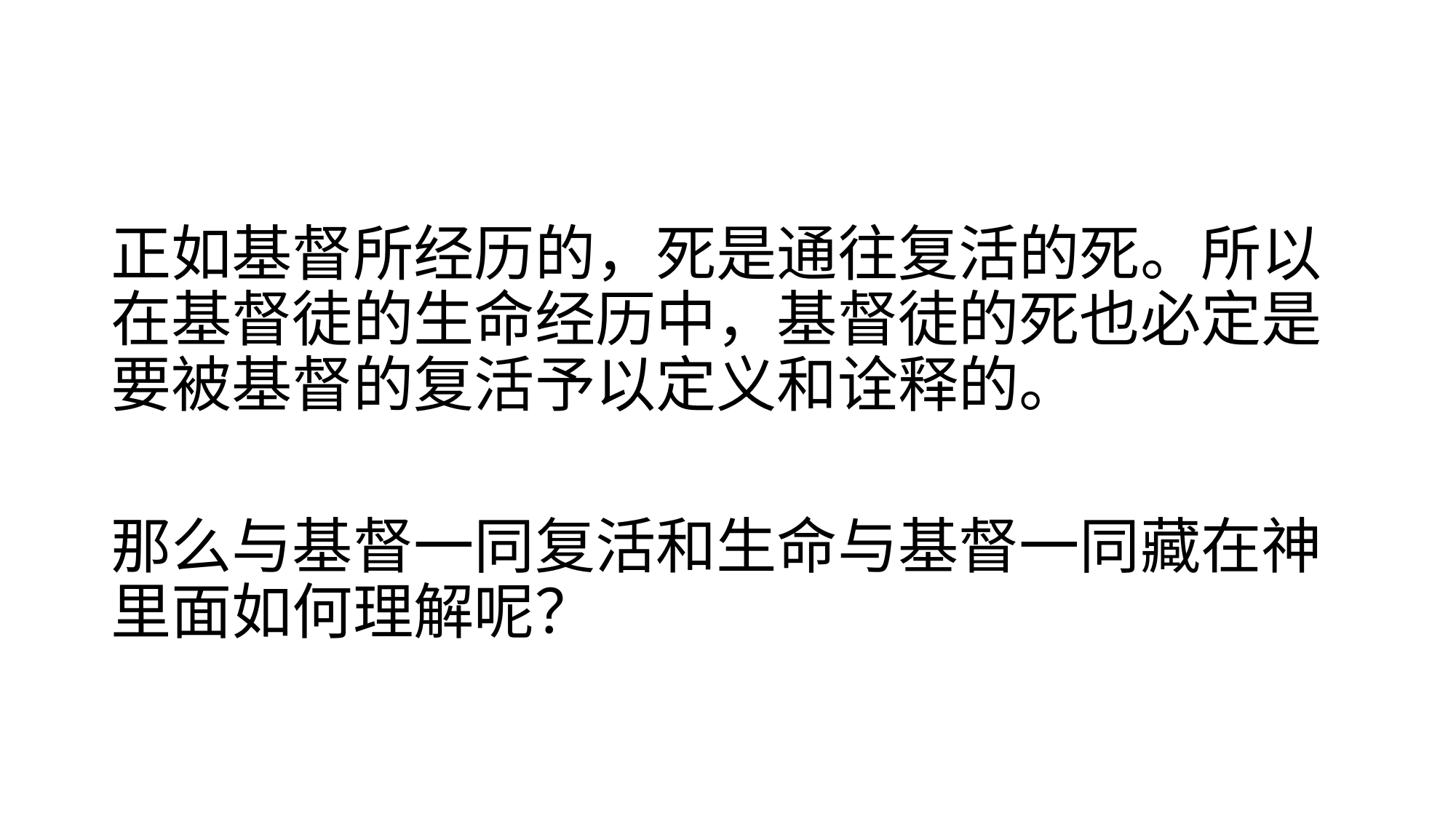

#
正如基督所经历的，死是通往复活的死。所以在基督徒的生命经历中，基督徒的死也必定是要被基督的复活予以定义和诠释的。

那么与基督一同复活和生命与基督一同藏在神里面如何理解呢？